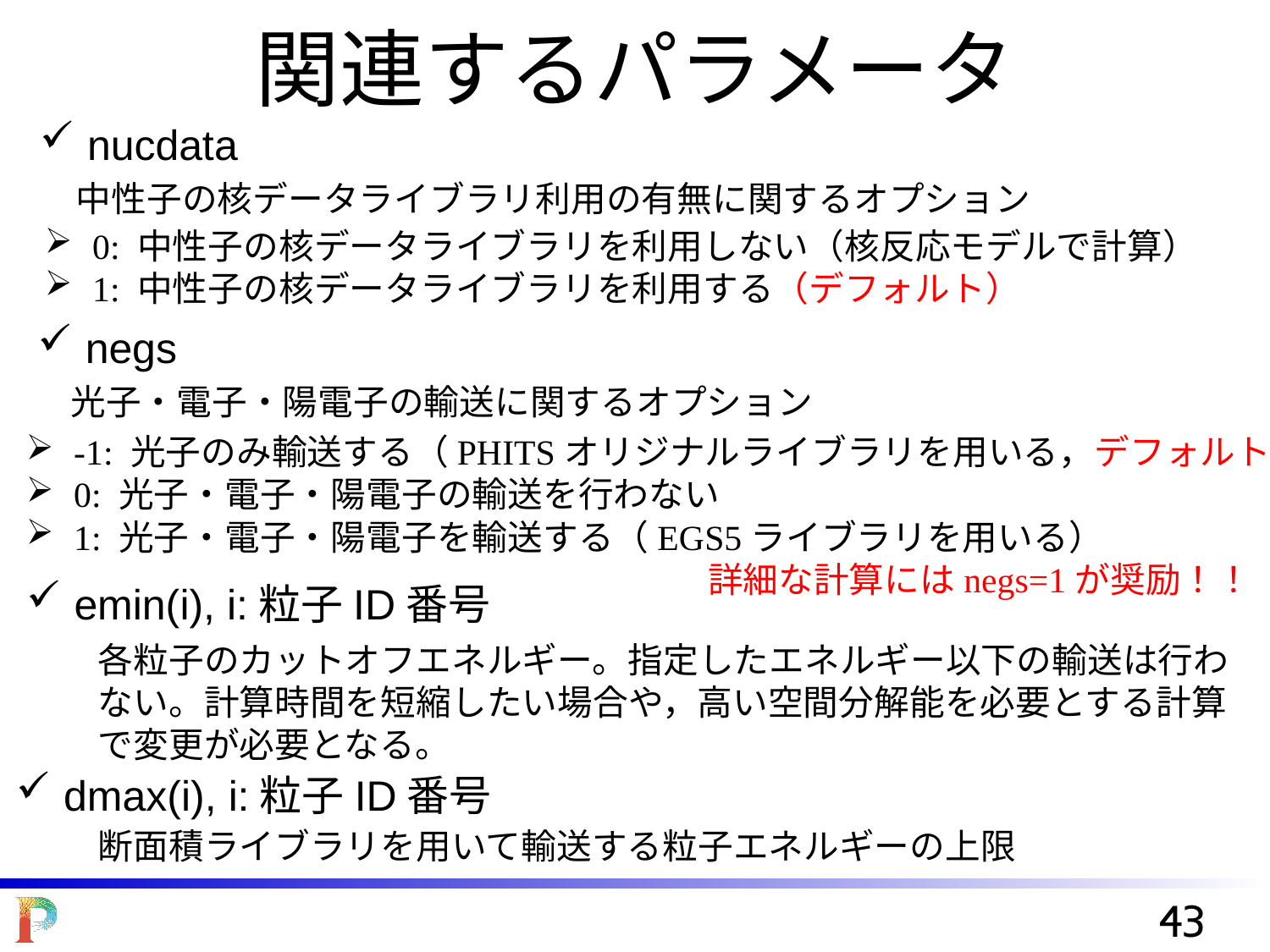

# 関連するパラメータ
nucdata
中性子の核データライブラリ利用の有無に関するオプション
0: 中性子の核データライブラリを利用しない（核反応モデルで計算）
1: 中性子の核データライブラリを利用する（デフォルト）
negs
光子・電子・陽電子の輸送に関するオプション
-1: 光子のみ輸送する（PHITSオリジナルライブラリを用いる，デフォルト）
0: 光子・電子・陽電子の輸送を行わない
1: 光子・電子・陽電子を輸送する（EGS5ライブラリを用いる）
詳細な計算にはnegs=1が奨励！！
emin(i), i:粒子ID番号
各粒子のカットオフエネルギー。指定したエネルギー以下の輸送は行わない。計算時間を短縮したい場合や，高い空間分解能を必要とする計算で変更が必要となる。
dmax(i), i:粒子ID番号
断面積ライブラリを用いて輸送する粒子エネルギーの上限